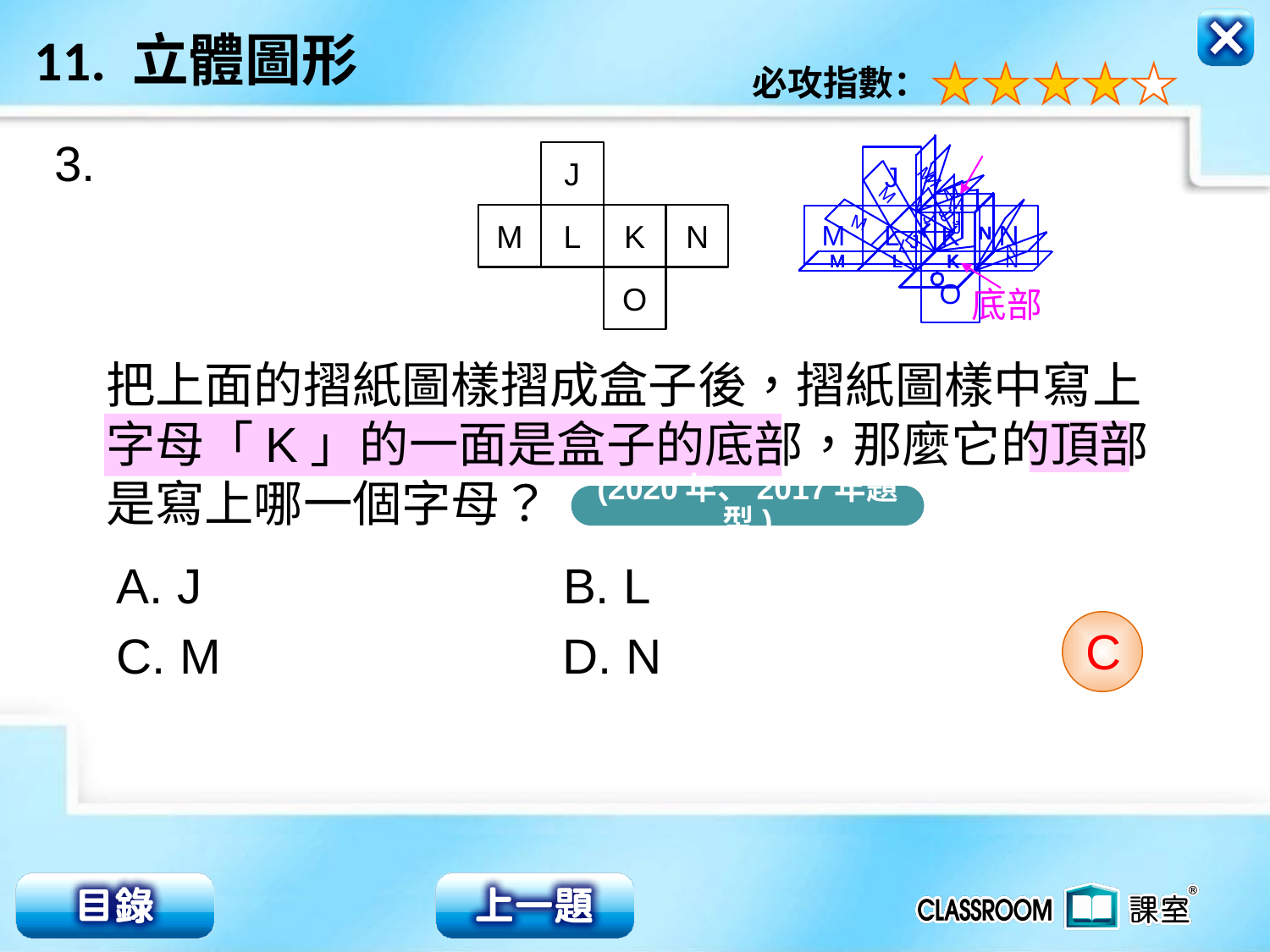

3.
M
J
L
N
K
O
J
M
L
K
N
O
M
J
L
N
K
O
J
M
L
K
N
O
M
J
N
L
K
O
M
J
L
N
K
O
M
J
L
N
K
O
N
J
M
L
K
O
M
J
N
L
K
O
J
M
L
K
O
J
N
M
L
K
O
J
N
M
L
K
O
底部
把上面的摺紙圖樣摺成盒子後，摺紙圖樣中寫上字母「K」的一面是盒子的底部，那麼它的頂部是寫上哪一個字母？

(2020年、2017年題型)
A. J         	              B. L
C. M          	              D. N

C